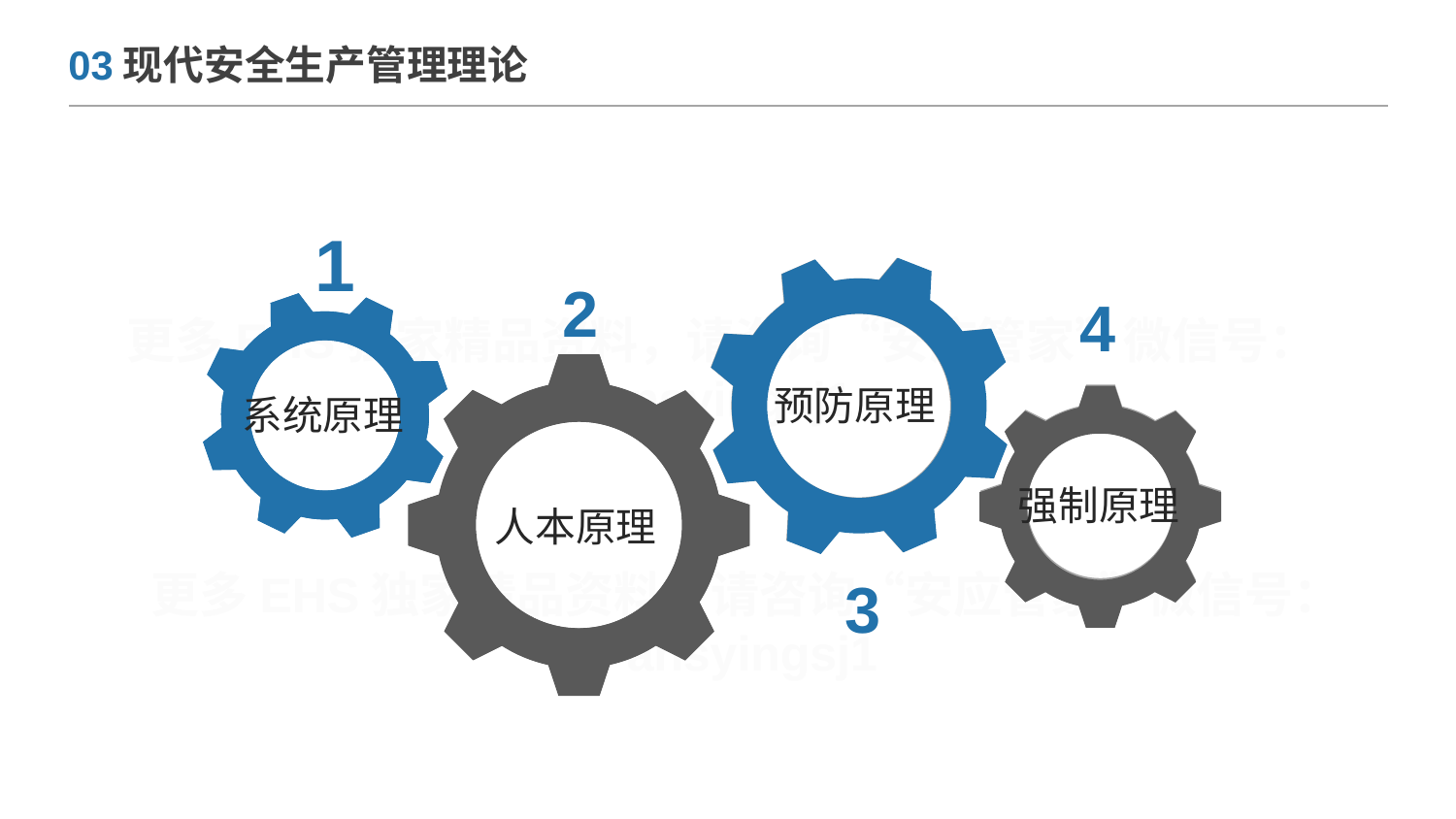

03现代安全生产管理理论
1

2

4
预防原理
系统原理

强制原理
人本原理
3